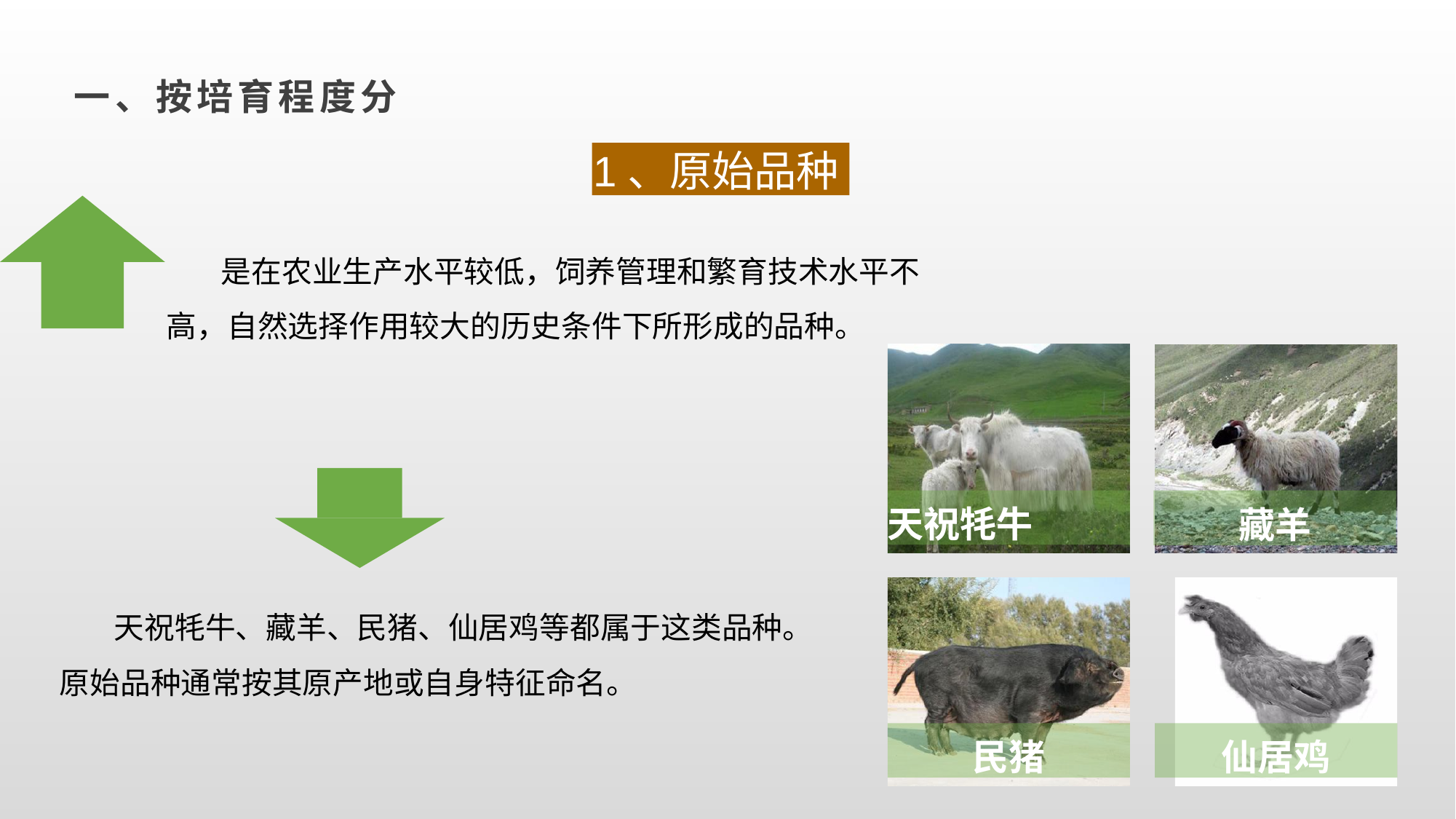

# 一、按培育程度分
1、原始品种

是在农业生产水平较低，饲养管理和繁育技术水平不
高，自然选择作用较大的历史条件下所形成的品种。

天祝牦牛
藏羊

民猪
仙居鸡

天祝牦牛、藏羊、民猪、仙居鸡等都属于这类品种。
原始品种通常按其原产地或自身特征命名。